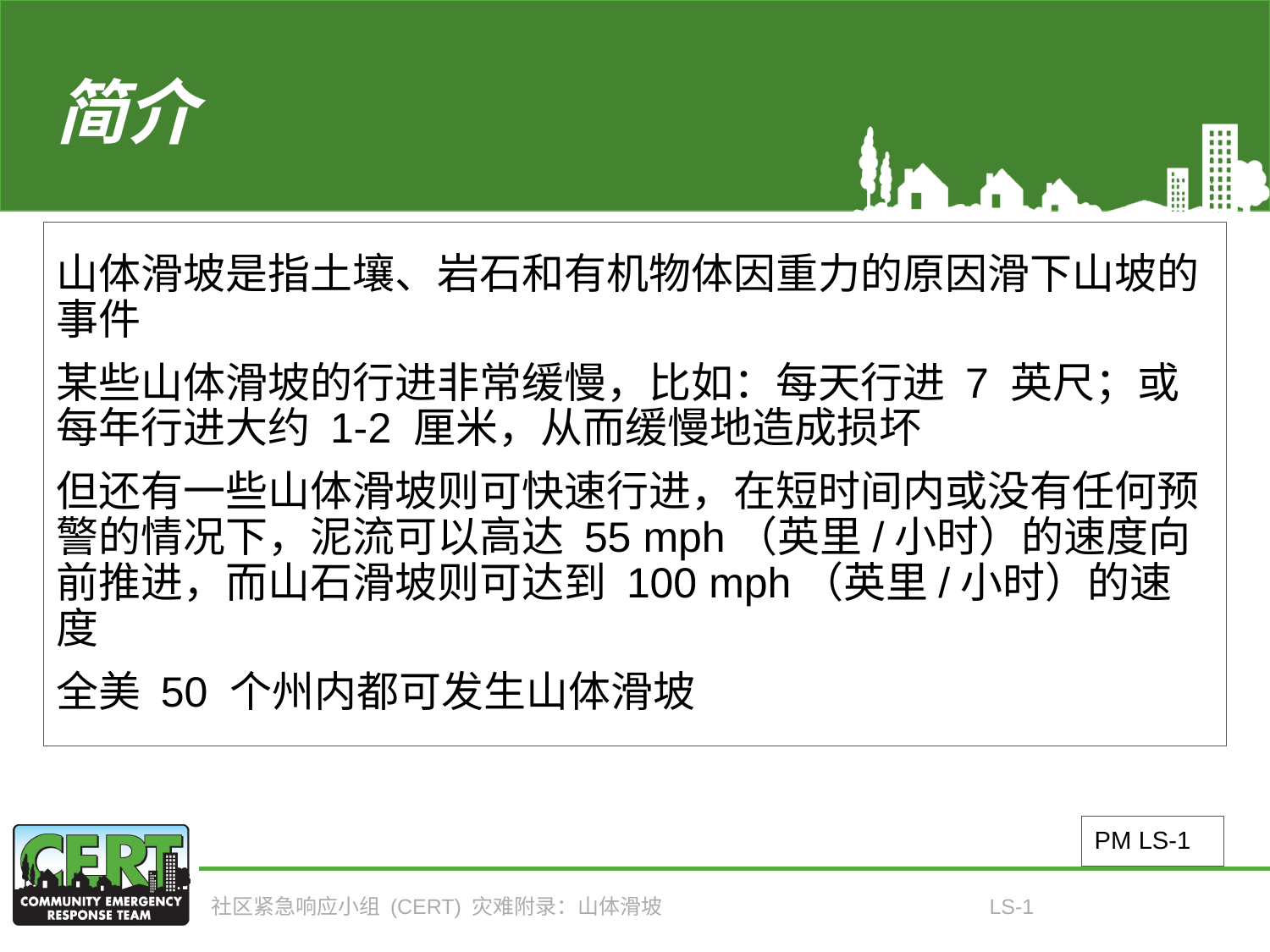

# 简介
山体滑坡是指土壤、岩石和有机物体因重力的原因滑下山坡的事件
某些山体滑坡的行进非常缓慢，比如：每天行进 7 英尺；或每年行进大约 1-2 厘米，从而缓慢地造成损坏
但还有一些山体滑坡则可快速行进，在短时间内或没有任何预警的情况下，泥流可以高达 55 mph（英里/小时）的速度向前推进，而山石滑坡则可达到 100 mph（英里/小时）的速度
全美 50 个州内都可发生山体滑坡
PM LS-1
社区紧急响应小组 (CERT) 灾难附录：山体滑坡
LS-1